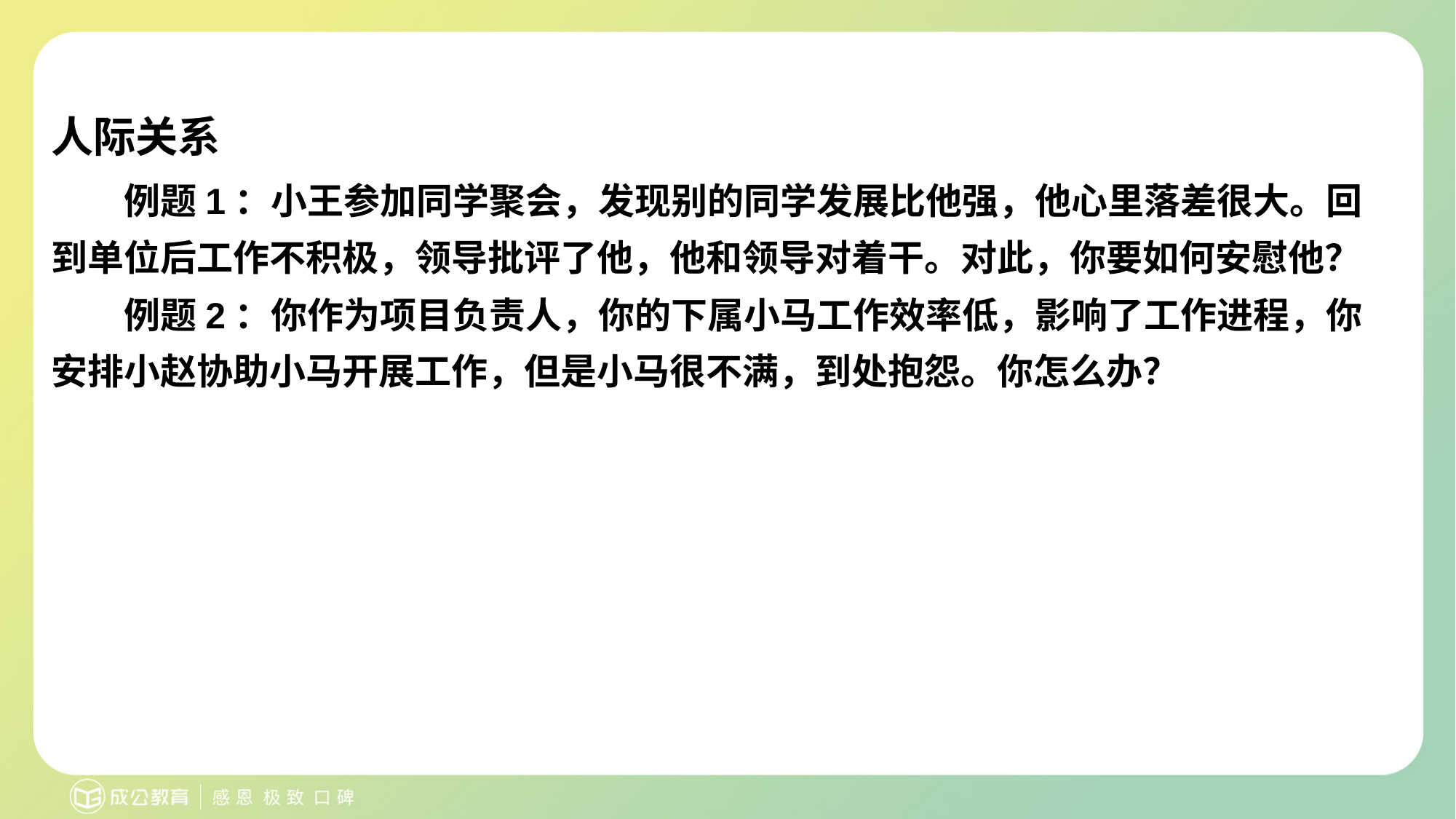

# 人际关系
例题1：小王参加同学聚会，发现别的同学发展比他强，他心里落差很大。回到单位后工作不积极，领导批评了他，他和领导对着干。对此，你要如何安慰他？
例题2：你作为项目负责人，你的下属小马工作效率低，影响了工作进程，你安排小赵协助小马开展工作，但是小马很不满，到处抱怨。你怎么办？